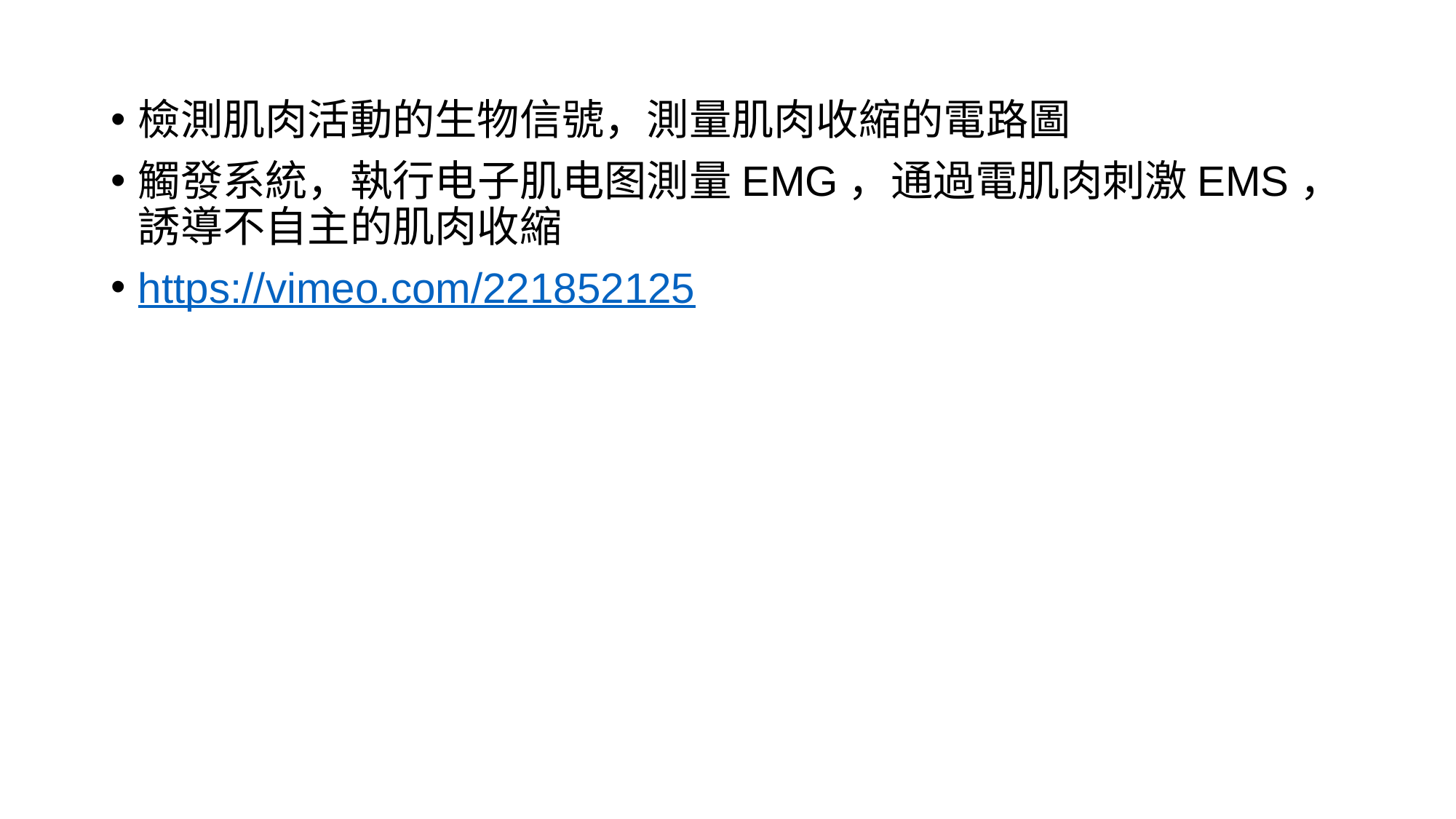

檢測肌肉活動的生物信號，測量肌肉收縮的電路圖
觸發系統，執行电子肌电图測量EMG，通過電肌肉刺激EMS，誘導不自主的肌肉收縮
https://vimeo.com/221852125